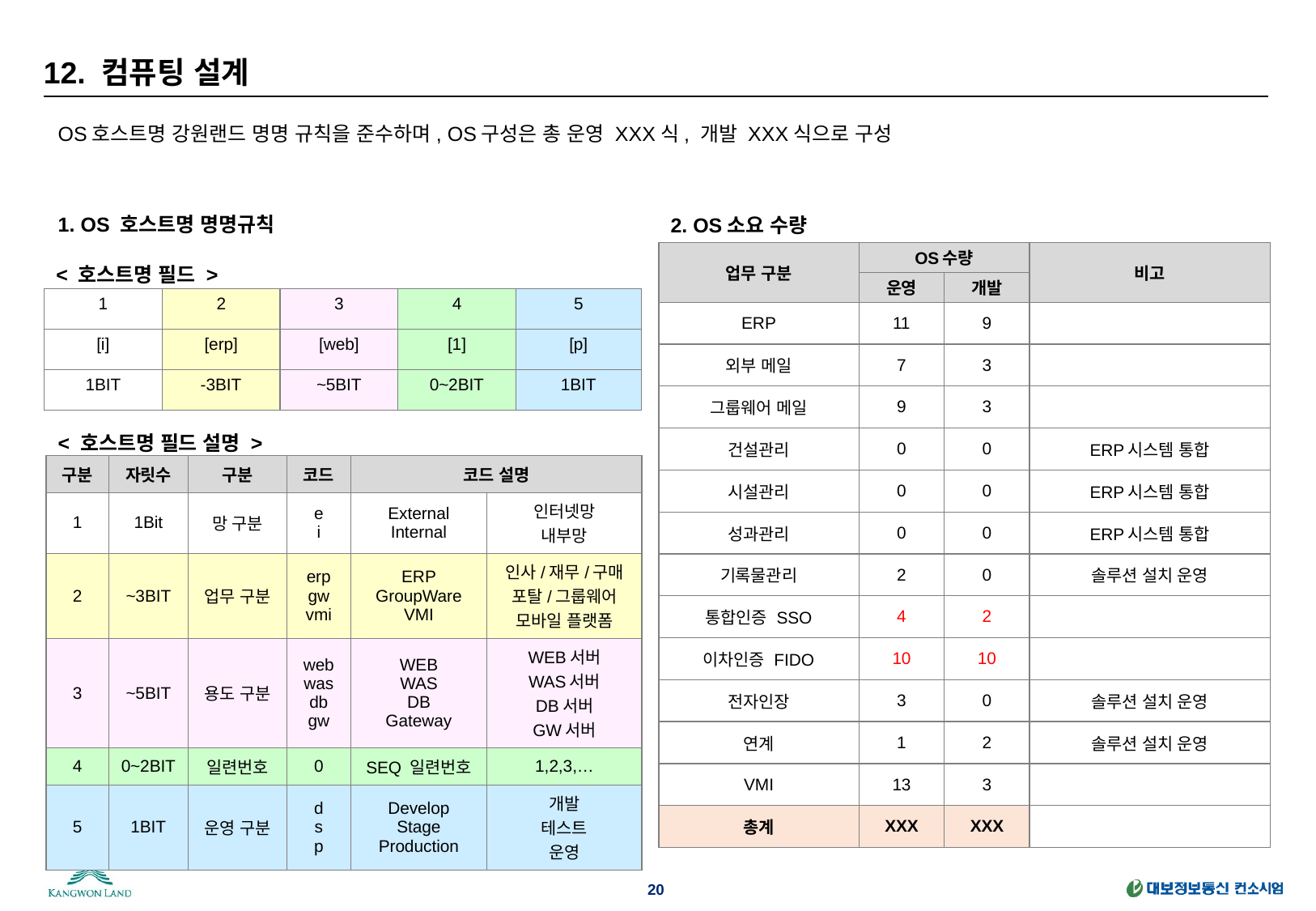

# 12. 컴퓨팅 설계
OS호스트명 강원랜드 명명 규칙을 준수하며, OS구성은 총 운영 XXX식, 개발 XXX식으로 구성
1. OS 호스트명 명명규칙
2. OS소요 수량
< 호스트명 필드 >
| 업무 구분 | OS수량 |  | 비고 |
| --- | --- | --- | --- |
|  | 운영 | 개발 |  |
| ERP | 11 | 9 |  |
| 외부 메일 | 7 | 3 |  |
| 그룹웨어 메일 | 9 | 3 |  |
| 건설관리 | 0 | 0 | ERP시스템 통합 |
| 시설관리 | 0 | 0 | ERP시스템 통합 |
| 성과관리 | 0 | 0 | ERP시스템 통합 |
| 기록물관리 | 2 | 0 | 솔루션 설치 운영 |
| 통합인증 SSO | 4 | 2 |  |
| 이차인증 FIDO | 10 | 10 |  |
| 전자인장 | 3 | 0 | 솔루션 설치 운영 |
| 연계 | 1 | 2 | 솔루션 설치 운영 |
| VMI | 13 | 3 |  |
| 총계 | XXX | XXX |  |
| 1 | 2 | 3 | 4 | 5 |
| --- | --- | --- | --- | --- |
| [i] | [erp] | [web] | [1] | [p] |
| 1BIT | -3BIT | ~5BIT | 0~2BIT | 1BIT |
< 호스트명 필드 설명 >
| 구분 | 자릿수 | 구분 | 코드 | 코드 설명 |  |
| --- | --- | --- | --- | --- | --- |
| 1 | 1Bit | 망 구분 | e i | External Internal | 인터넷망 내부망 |
| 2 | ~3BIT | 업무 구분 | erp gw vmi | ERP GroupWare VMI | 인사/재무/구매 포탈/그룹웨어 모바일 플랫폼 |
| 3 | ~5BIT | 용도 구분 | web was db gw | WEB WAS DB Gateway | WEB서버 WAS서버 DB서버 GW서버 |
| 4 | 0~2BIT | 일련번호 | 0 | SEQ 일련번호 | 1,2,3,… |
| 5 | 1BIT | 운영 구분 | d s p | Develop Stage Production | 개발 테스트 운영 |
20